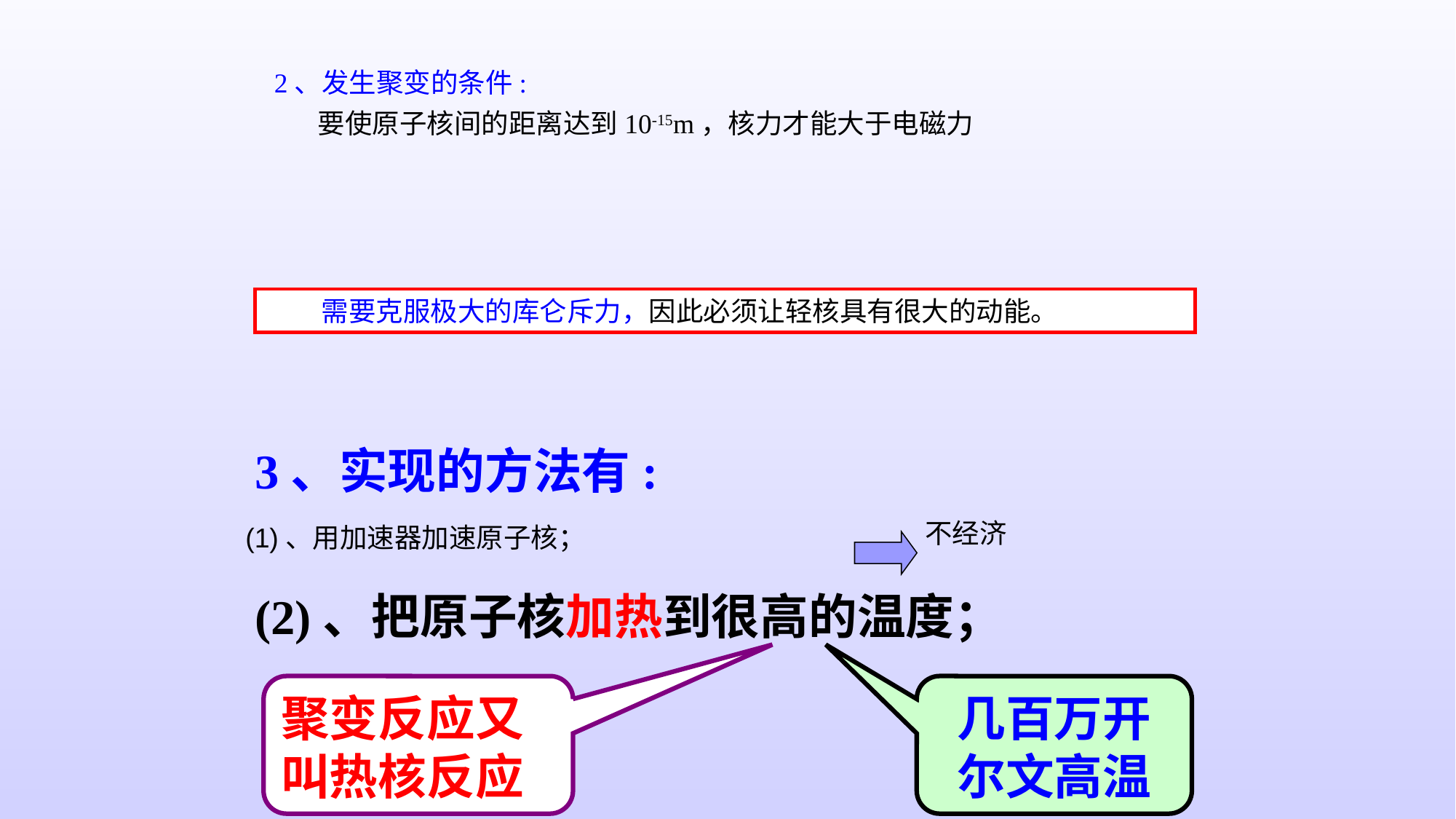

2、发生聚变的条件:
      要使原子核间的距离达到10-15m，核力才能大于电磁力
        需要克服极大的库仑斥力，因此必须让轻核具有很大的动能。
3、实现的方法有:

(2)、把原子核加热到很高的温度；
不经济

(1)、用加速器加速原子核；
聚变反应又叫热核反应
几百万开尔文高温